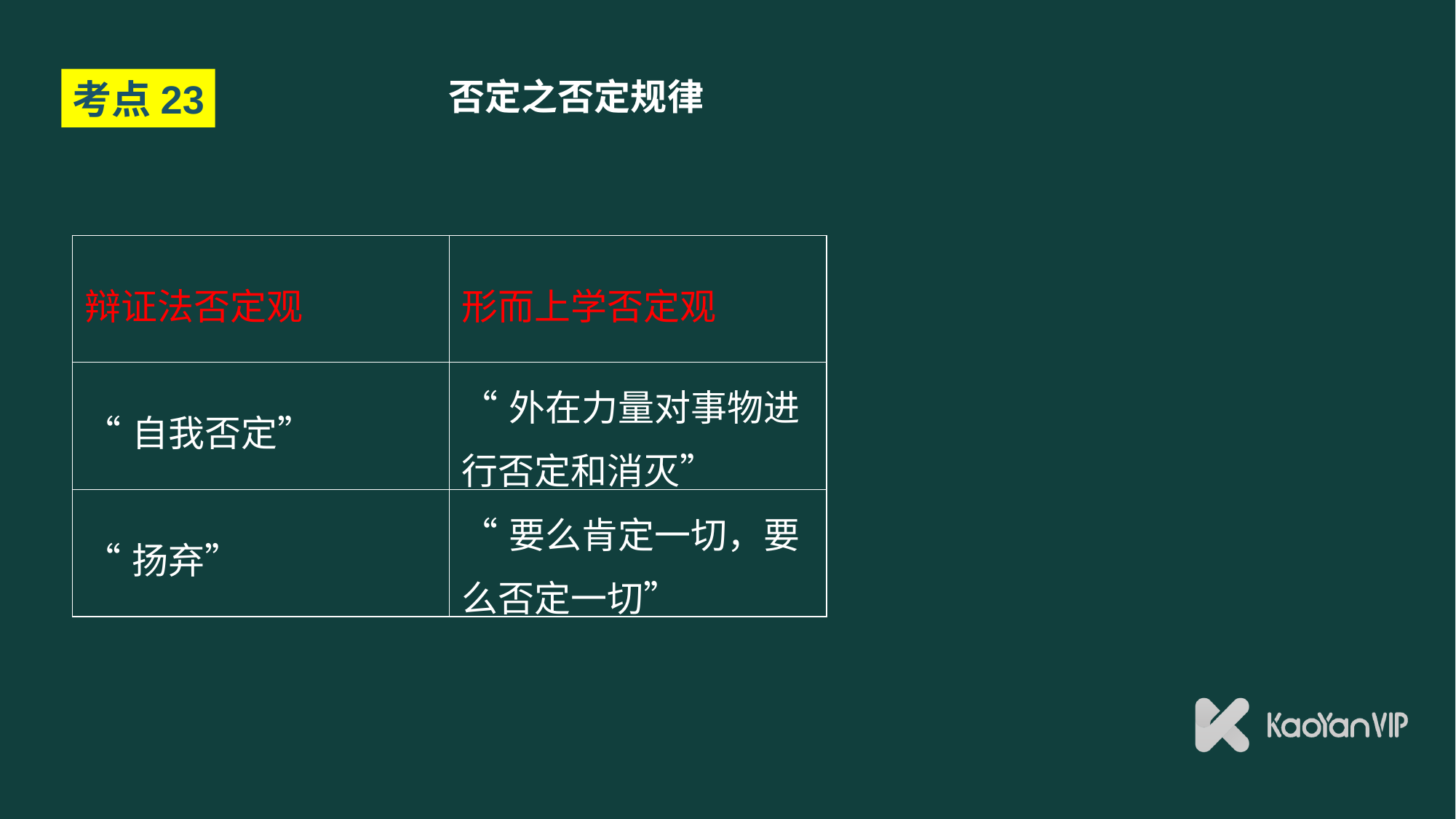

# 否定之否定规律
考点23
| 辩证法否定观 | 形而上学否定观 |
| --- | --- |
| “自我否定” | “外在力量对事物进行否定和消灭” |
| “扬弃” | “要么肯定一切，要么否定一切” |